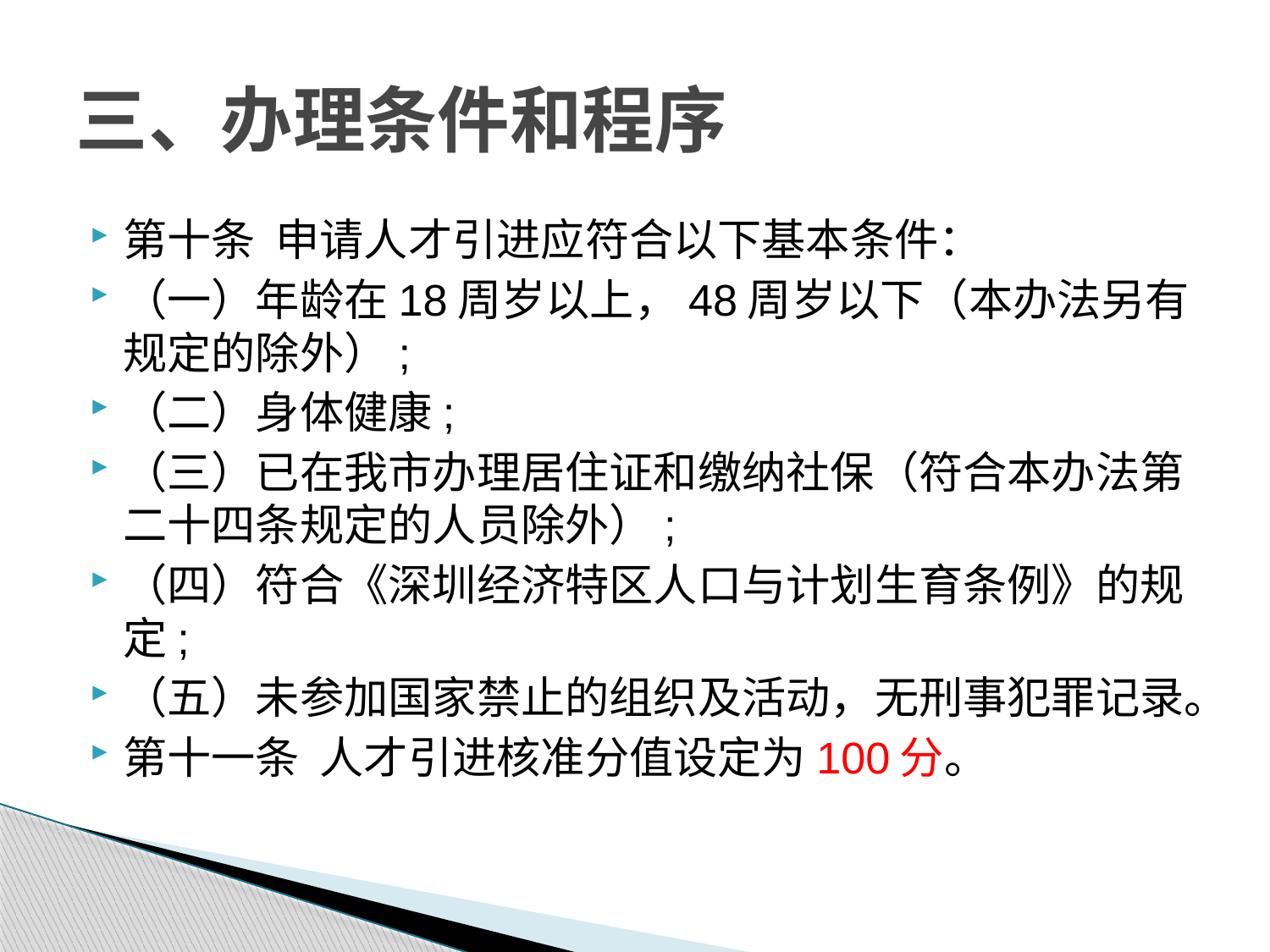

# 三、办理条件和程序
第十条  申请人才引进应符合以下基本条件：
（一）年龄在18周岁以上，48周岁以下（本办法另有规定的除外）;
（二）身体健康;
（三）已在我市办理居住证和缴纳社保（符合本办法第二十四条规定的人员除外）;
（四）符合《深圳经济特区人口与计划生育条例》的规定;
（五）未参加国家禁止的组织及活动，无刑事犯罪记录。
第十一条  人才引进核准分值设定为100分。